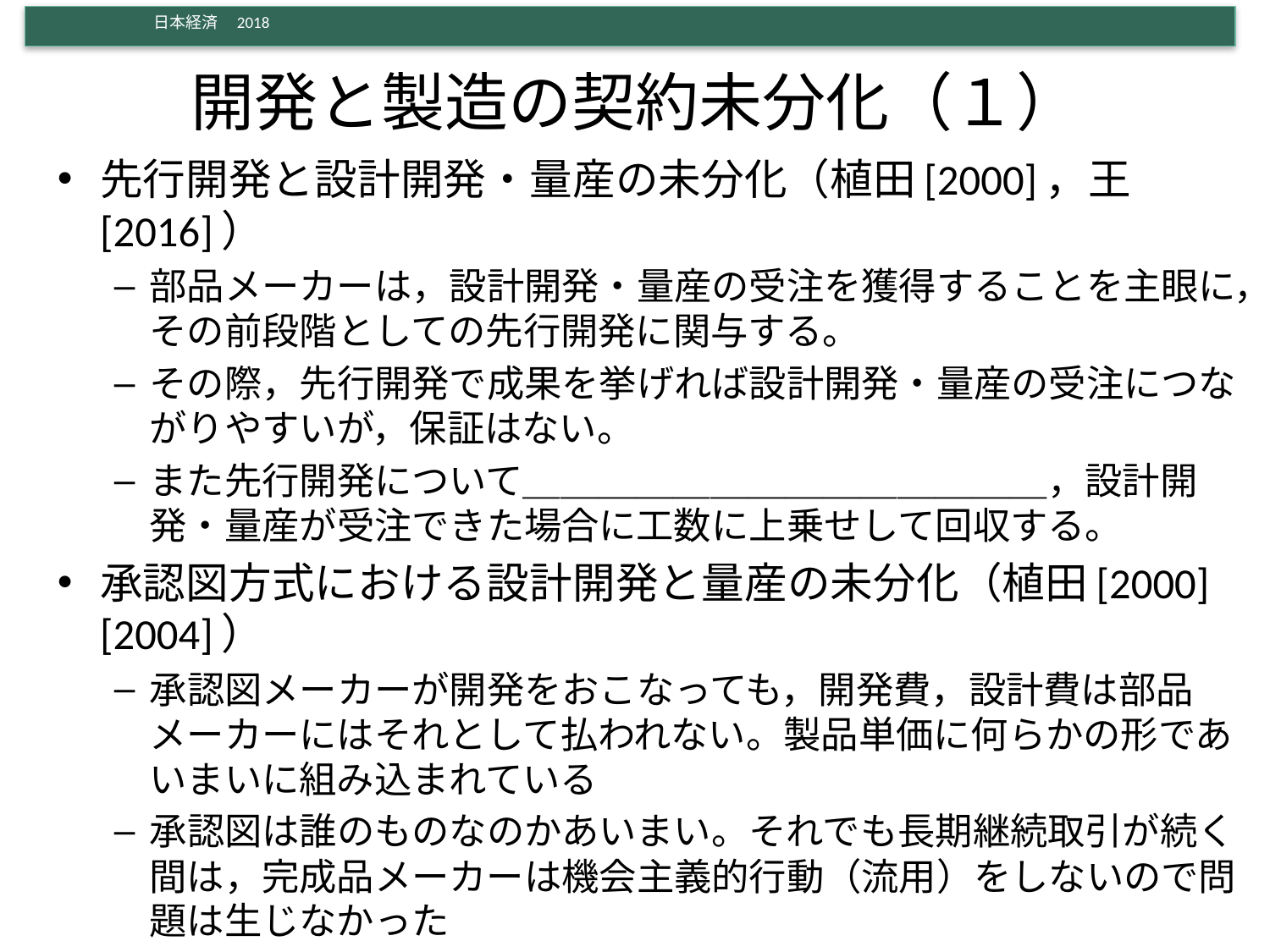

# 開発と製造の契約未分化（１）
先行開発と設計開発・量産の未分化（植田[2000]，王[2016]）
部品メーカーは，設計開発・量産の受注を獲得することを主眼に，その前段階としての先行開発に関与する。
その際，先行開発で成果を挙げれば設計開発・量産の受注につながりやすいが，保証はない。
また先行開発について＿＿＿＿＿＿＿＿＿＿＿＿＿＿，設計開発・量産が受注できた場合に工数に上乗せして回収する。
承認図方式における設計開発と量産の未分化（植田[2000][2004]）
承認図メーカーが開発をおこなっても，開発費，設計費は部品メーカーにはそれとして払われない。製品単価に何らかの形であいまいに組み込まれている
承認図は誰のものなのかあいまい。それでも長期継続取引が続く間は，完成品メーカーは機会主義的行動（流用）をしないので問題は生じなかった